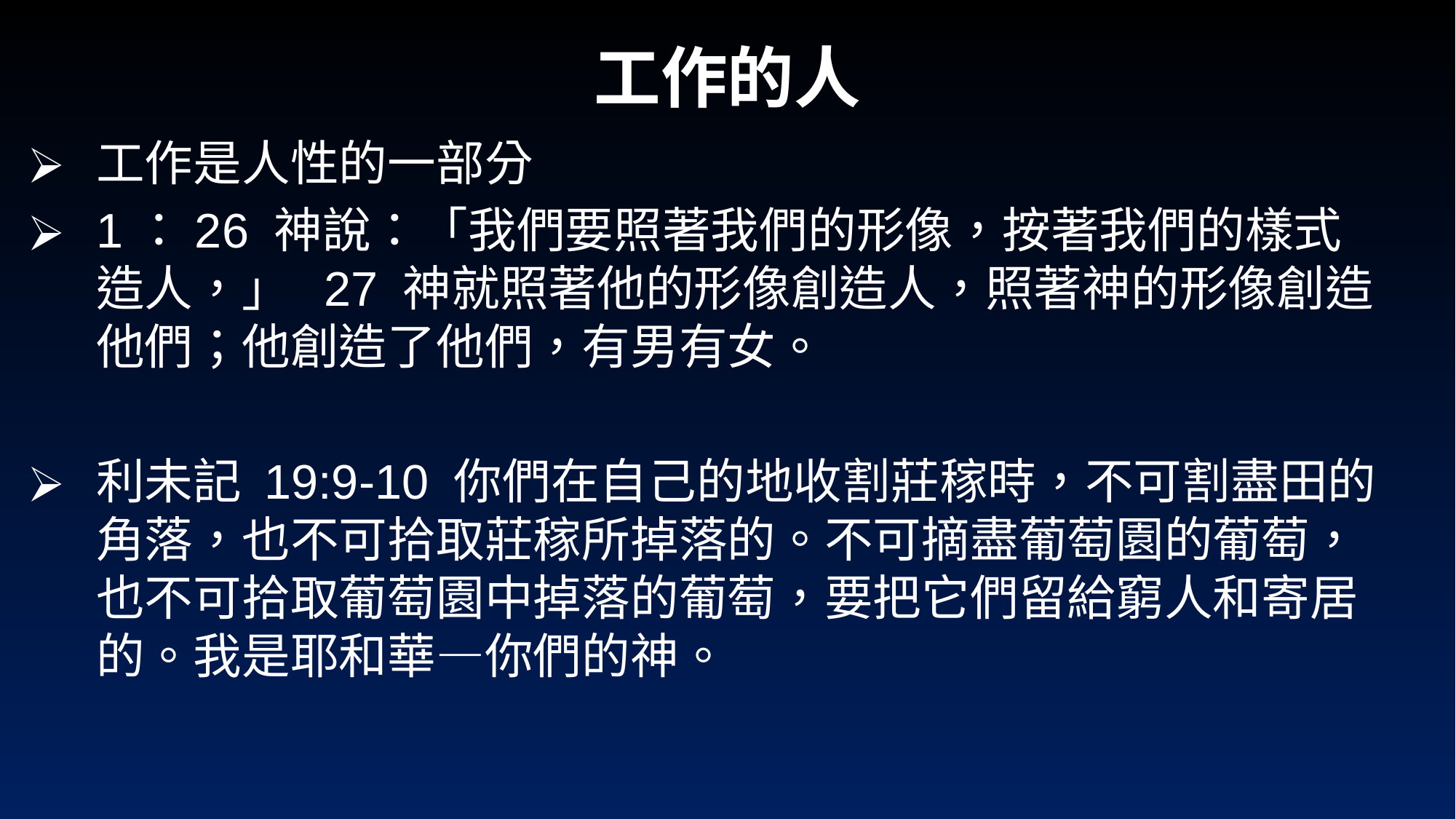

# 工作的人
工作是人性的一部分
1：26 神說：「我們要照著我們的形像，按著我們的樣式造人，」  27 神就照著他的形像創造人，照著神的形像創造他們；他創造了他們，有男有女。

利未記 19:9-10 你們在自己的地收割莊稼時，不可割盡田的角落，也不可拾取莊稼所掉落的。不可摘盡葡萄園的葡萄，也不可拾取葡萄園中掉落的葡萄，要把它們留給窮人和寄居的。我是耶和華—你們的神。